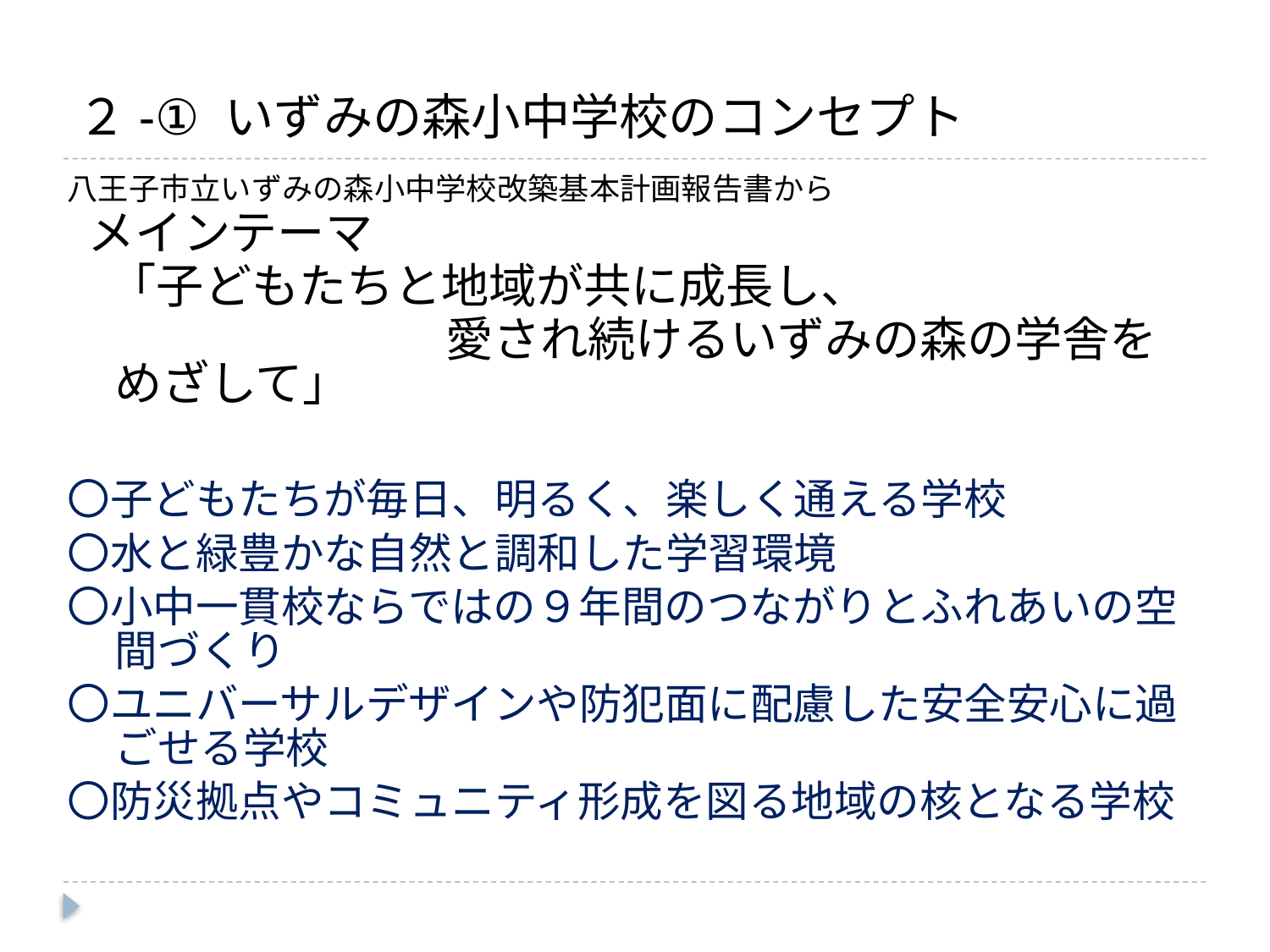

# ２-① いずみの森小中学校のコンセプト
八王子市立いずみの森小中学校改築基本計画報告書から
 メインテーマ
   「子どもたちと地域が共に成長し、
　　　　　　　　　  愛され続けるいずみの森の学舎をめざして」

〇子どもたちが毎日、明るく、楽しく通える学校
〇水と緑豊かな自然と調和した学習環境
〇小中一貫校ならではの９年間のつながりとふれあいの空間づくり
〇ユニバーサルデザインや防犯面に配慮した安全安心に過ごせる学校
〇防災拠点やコミュニティ形成を図る地域の核となる学校